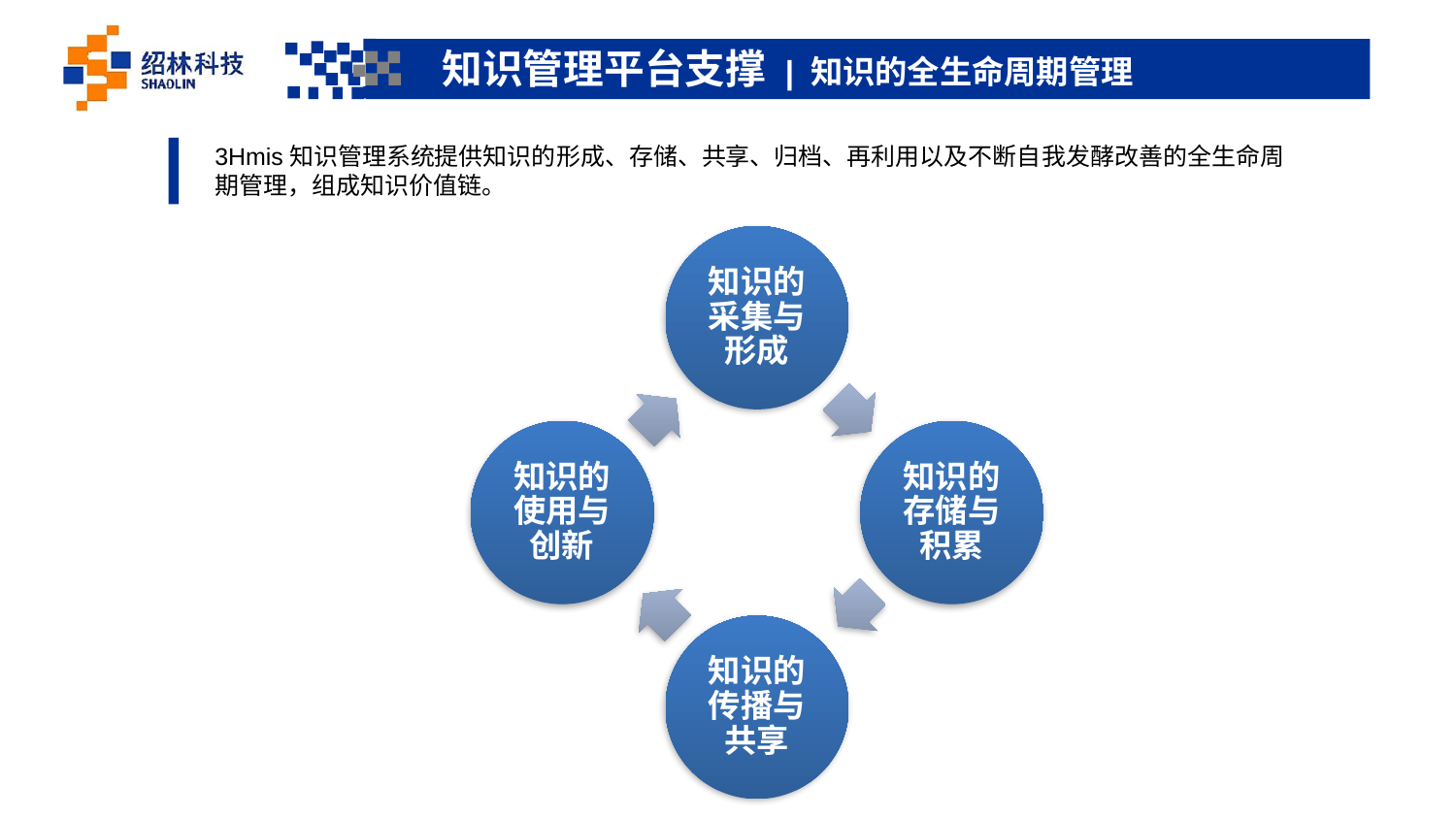

知识管理平台支撑 | 知识的全生命周期管理
3Hmis知识管理系统提供知识的形成、存储、共享、归档、再利用以及不断自我发酵改善的全生命周期管理，组成知识价值链。

知识的采集与形成

知识的存储与积累

知识的传播与共享

知识的使用与创新